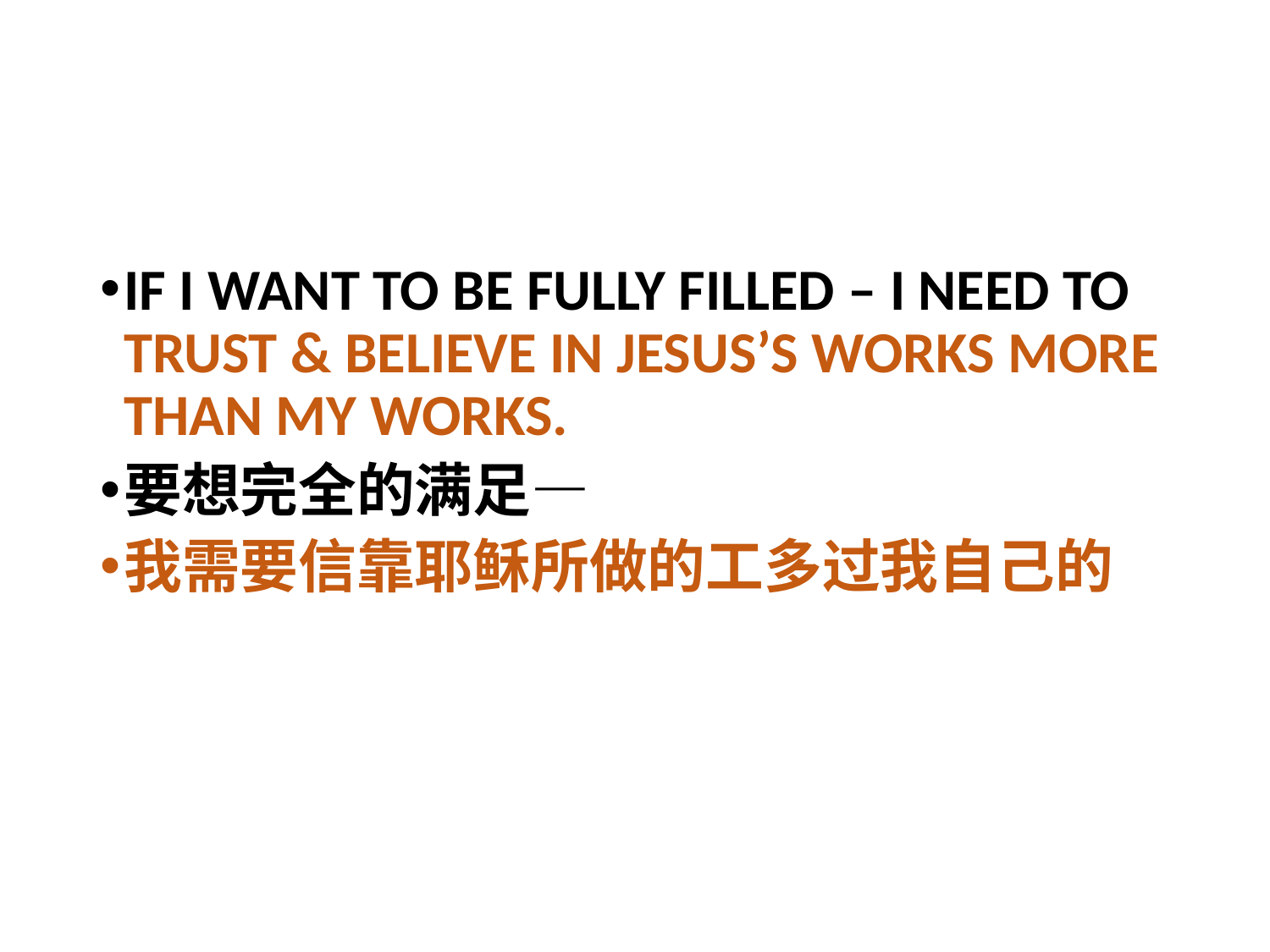

#
IF I WANT TO BE FULLY FILLED – I NEED TO TRUST & BELIEVE IN JESUS’S WORKS MORE THAN MY WORKS.
要想完全的满足—
我需要信靠耶稣所做的工多过我自己的